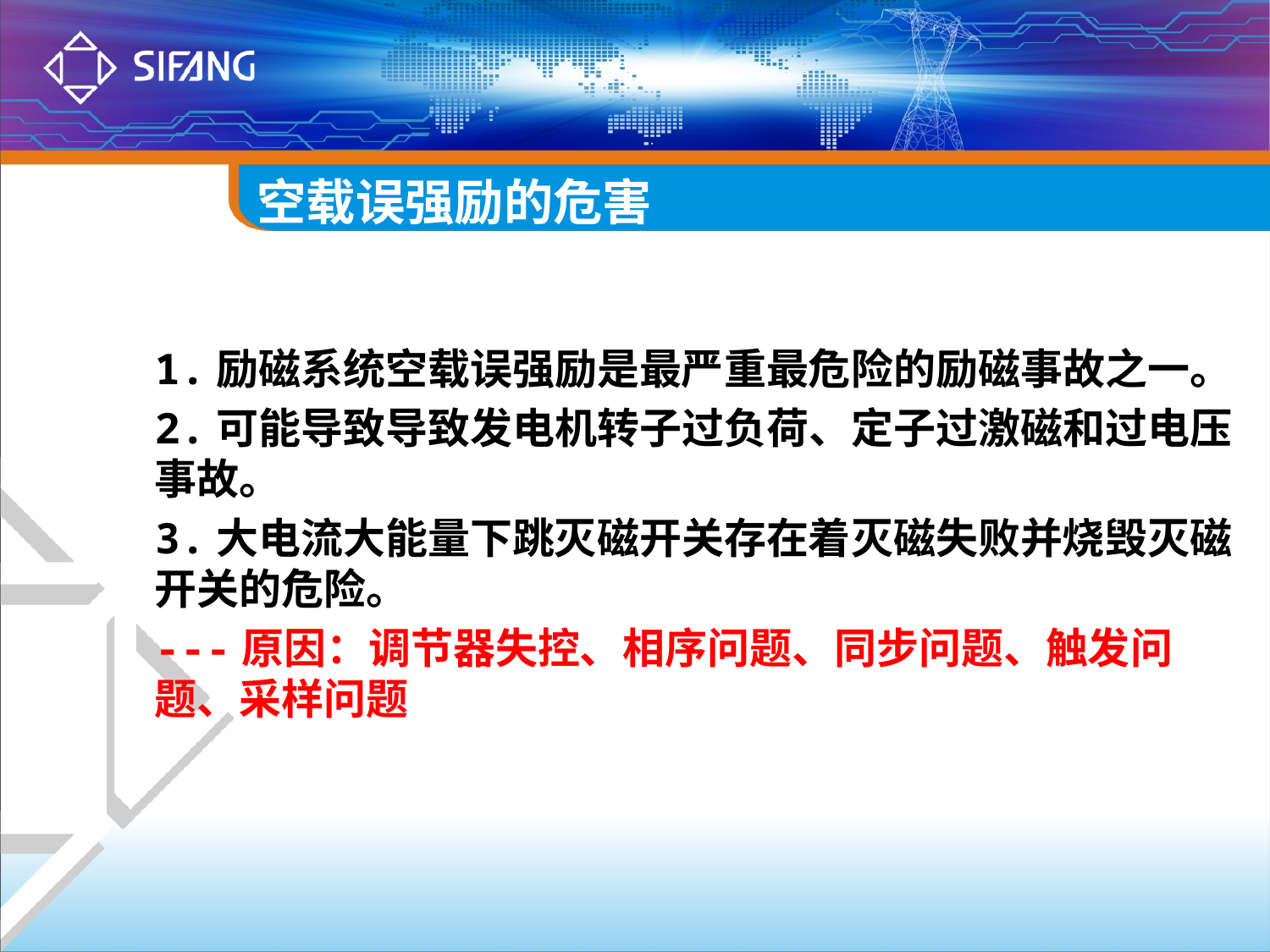

空载误强励的危害
1.励磁系统空载误强励是最严重最危险的励磁事故之一。
2.可能导致导致发电机转子过负荷、定子过激磁和过电压事故。
3.大电流大能量下跳灭磁开关存在着灭磁失败并烧毁灭磁开关的危险。
---原因：调节器失控、相序问题、同步问题、触发问题、采样问题